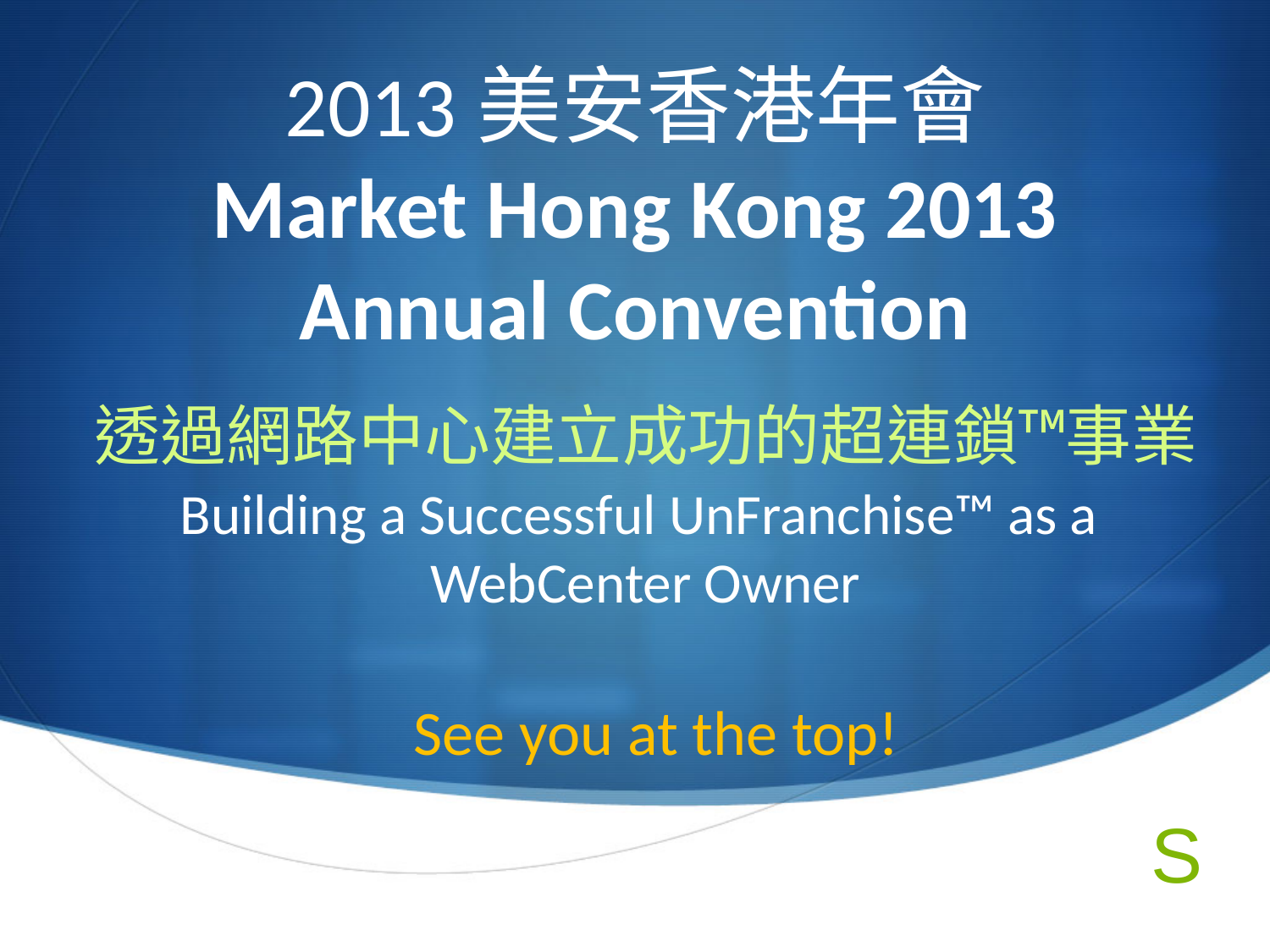

# 2013美安香港年會 Market Hong Kong 2013 Annual Convention
透過網路中心建立成功的超連鎖™事業
Building a Successful UnFranchise™ as a
WebCenter Owner
  See you at the top!